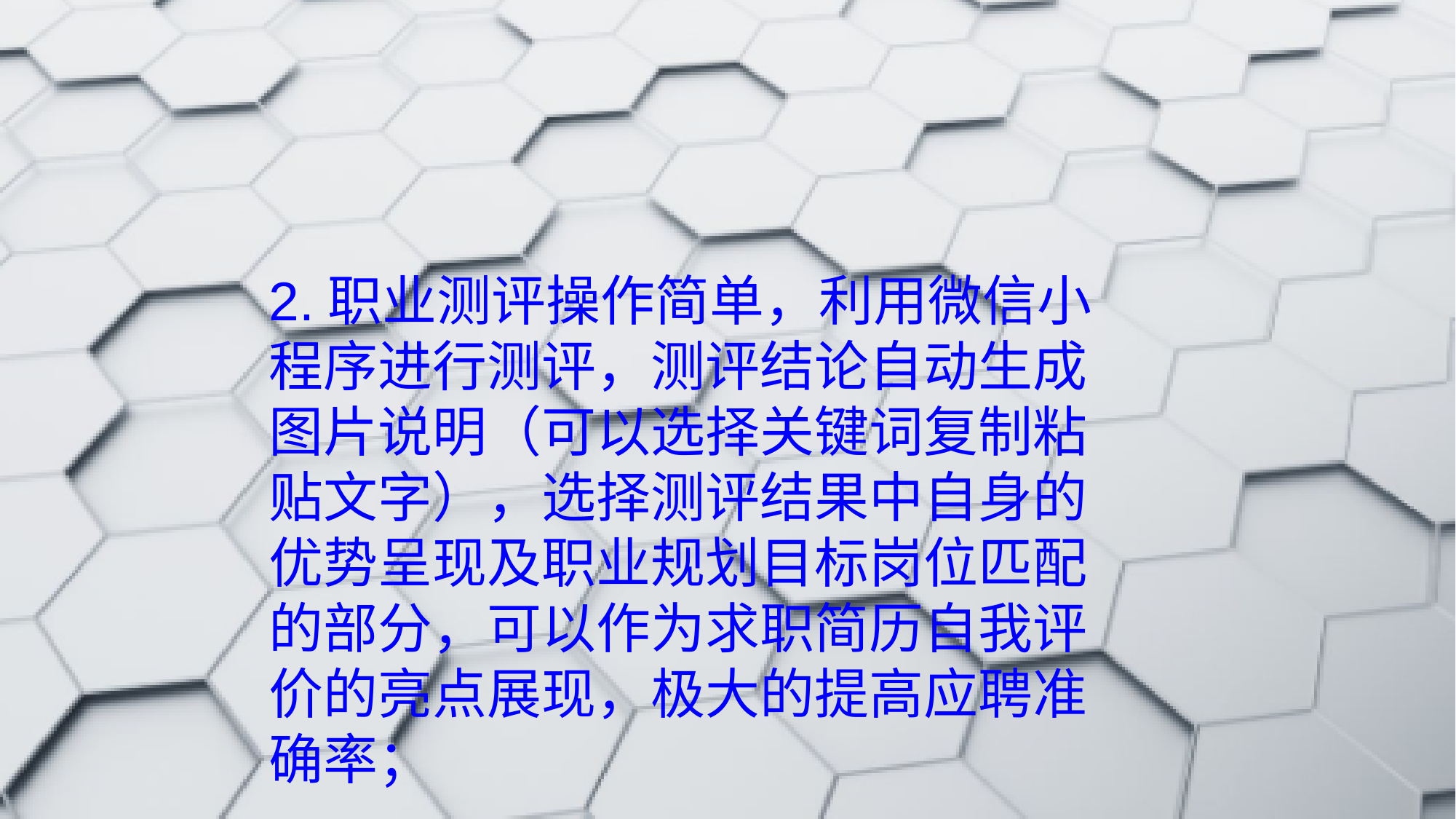

2.职业测评操作简单，利用微信小程序进行测评，测评结论自动生成图片说明（可以选择关键词复制粘贴文字），选择测评结果中自身的优势呈现及职业规划目标岗位匹配的部分，可以作为求职简历自我评价的亮点展现，极大的提高应聘准确率；